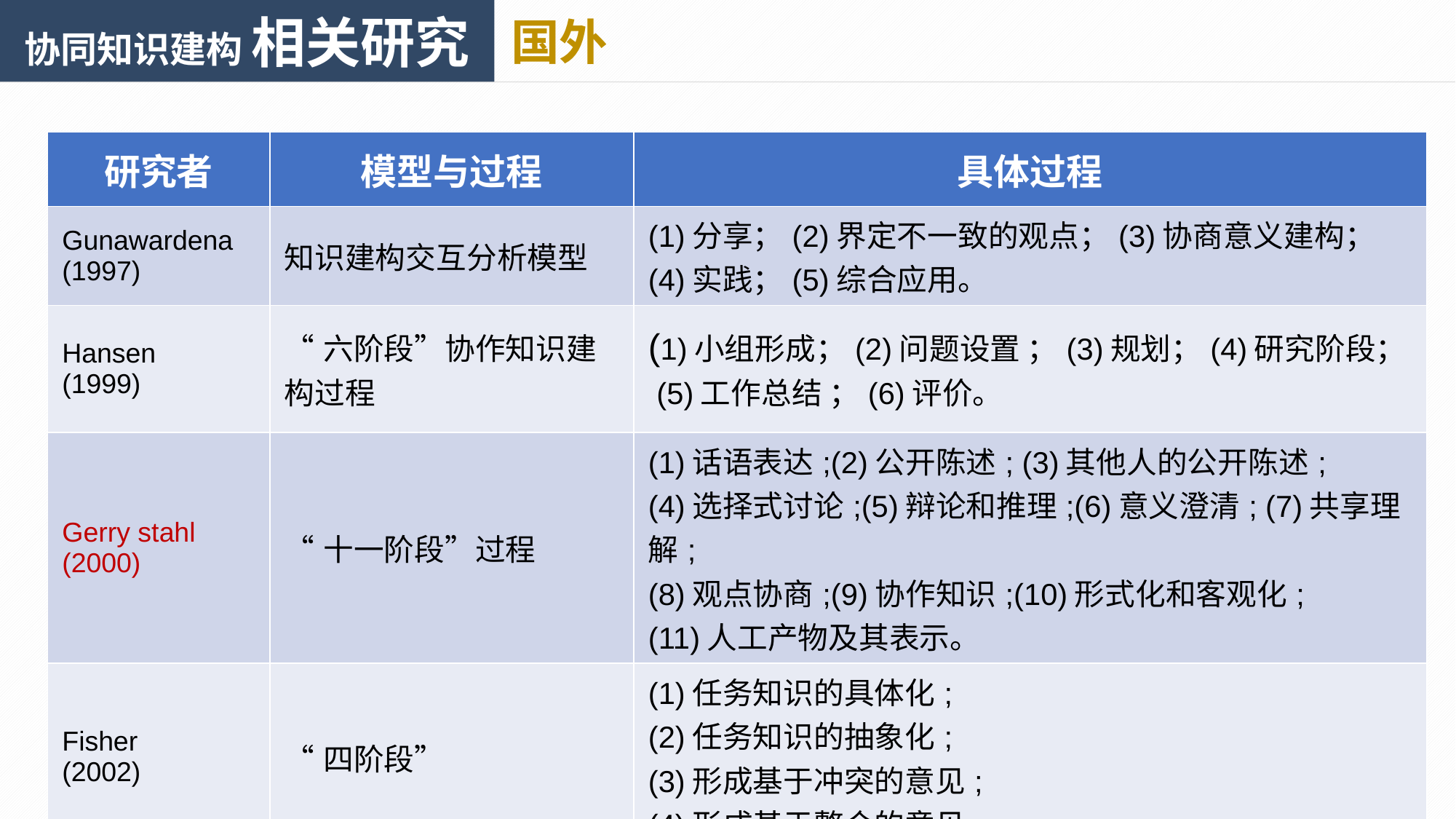

协同知识建构 相关研究
国外
| 研究者 | 模型与过程 | 具体过程 |
| --- | --- | --- |
| Gunawardena (1997) | 知识建构交互分析模型 | (1)分享；(2)界定不一致的观点；(3)协商意义建构； (4)实践；(5)综合应用。 |
| Hansen (1999) | “六阶段”协作知识建构过程 | (1)小组形成；(2)问题设置 ；(3)规划；(4)研究阶段； (5)工作总结 ；(6)评价。 |
| Gerry stahl (2000) | “十一阶段”过程 | (1)话语表达;(2)公开陈述; (3)其他人的公开陈述; (4)选择式讨论;(5)辩论和推理;(6)意义澄清; (7)共享理解; (8)观点协商;(9)协作知识;(10)形式化和客观化; (11)人工产物及其表示。 |
| Fisher (2002) | “四阶段” | (1)任务知识的具体化; (2)任务知识的抽象化; (3)形成基于冲突的意见; (4)形成基于整合的意见。 |
11